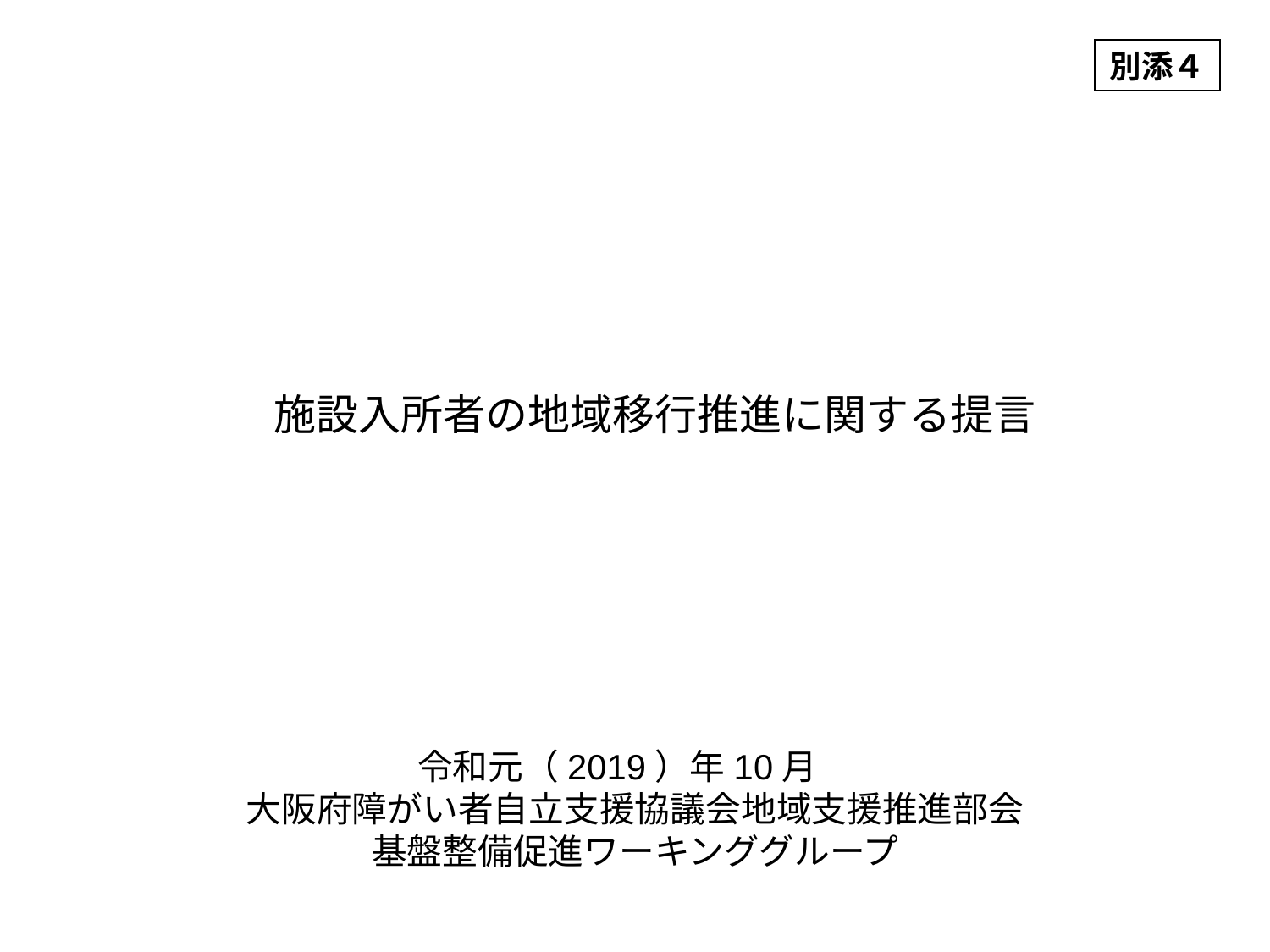

別添４
施設入所者の地域移行推進に関する提言
令和元（2019）年10月
大阪府障がい者自立支援協議会地域支援推進部会
基盤整備促進ワーキンググループ